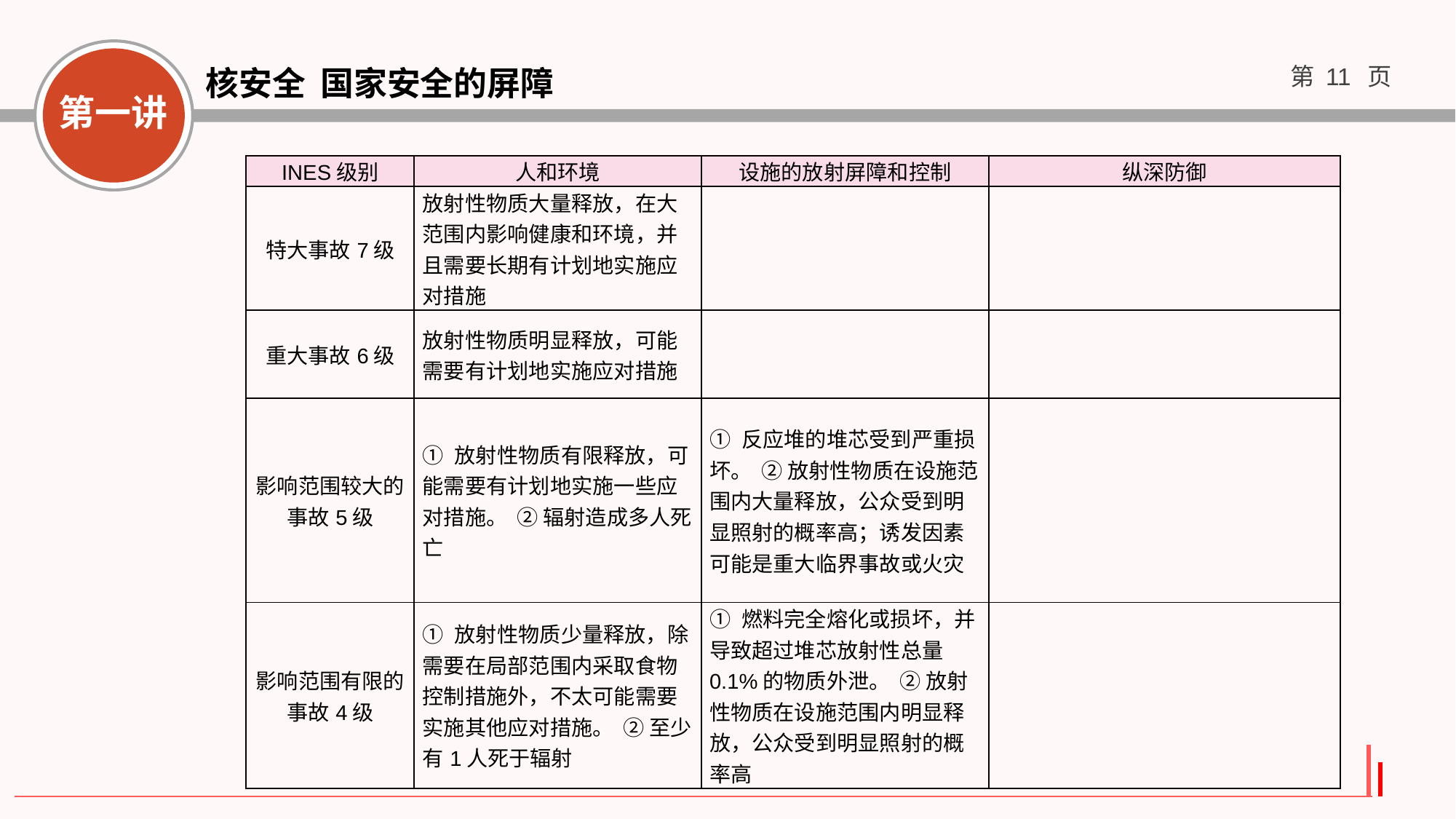

| INES级别 | 人和环境 | 设施的放射屏障和控制 | 纵深防御 |
| --- | --- | --- | --- |
| 特大事故7级 | 放射性物质大量释放，在大范围内影响健康和环境，并且需要长期有计划地实施应对措施 |  |  |
| 重大事故6级 | 放射性物质明显释放，可能需要有计划地实施应对措施 |  |  |
| 影响范围较大的事故5级 | ① 放射性物质有限释放，可能需要有计划地实施一些应对措施。 ② 辐射造成多人死亡 | ① 反应堆的堆芯受到严重损坏。 ② 放射性物质在设施范围内大量释放，公众受到明显照射的概率高；诱发因素可能是重大临界事故或火灾 |  |
| 影响范围有限的事故4级 | ① 放射性物质少量释放，除需要在局部范围内采取食物控制措施外，不太可能需要实施其他应对措施。 ② 至少有1人死于辐射 | ① 燃料完全熔化或损坏，并导致超过堆芯放射性总量0.1%的物质外泄。 ② 放射性物质在设施范围内明显释放，公众受到明显照射的概率高 |  |